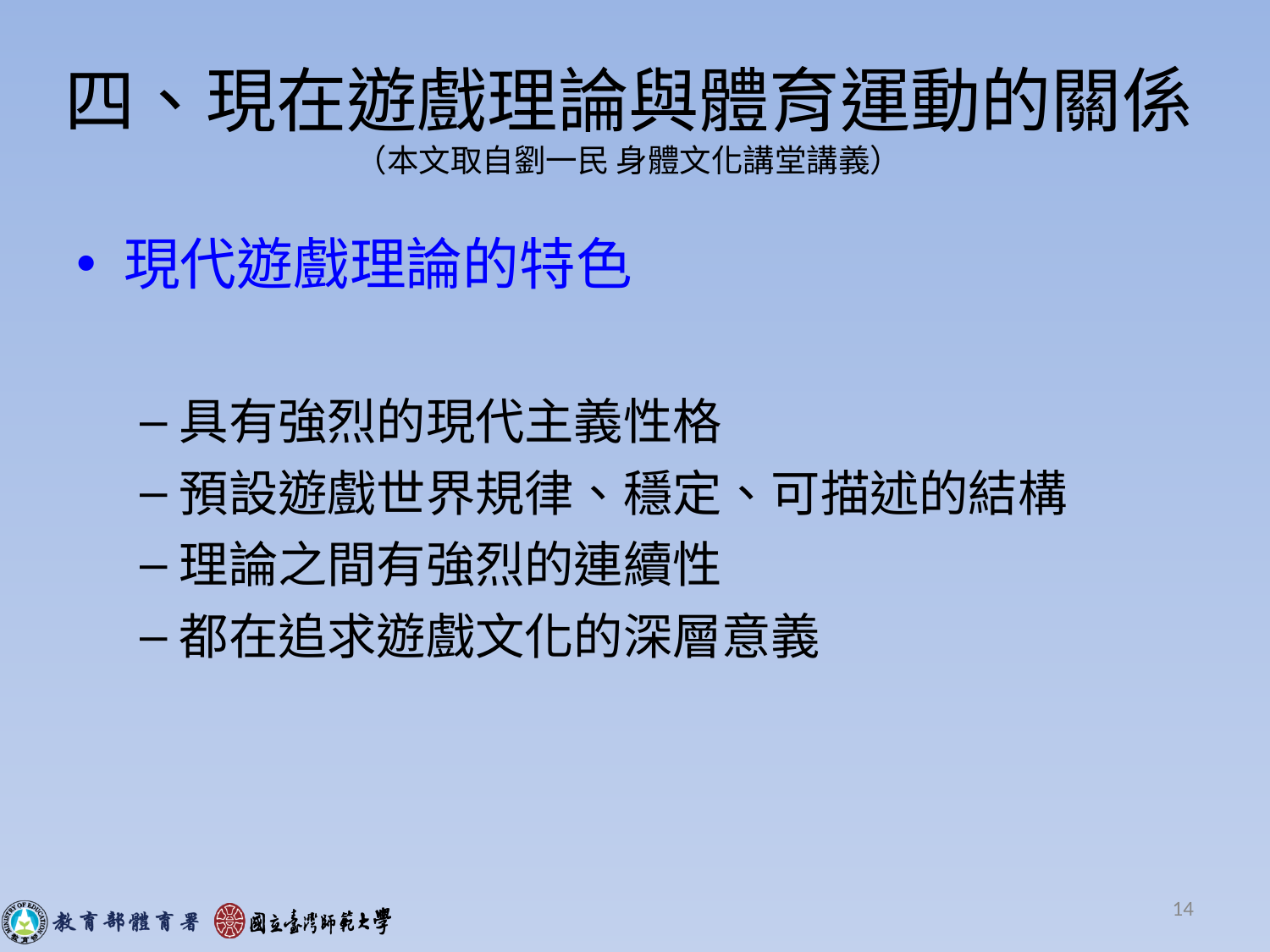

# 四、現在遊戲理論與體育運動的關係 （本文取自劉一民 身體文化講堂講義）
現代遊戲理論的特色

具有強烈的現代主義性格
預設遊戲世界規律、穩定、可描述的結構
理論之間有強烈的連續性
都在追求遊戲文化的深層意義

14